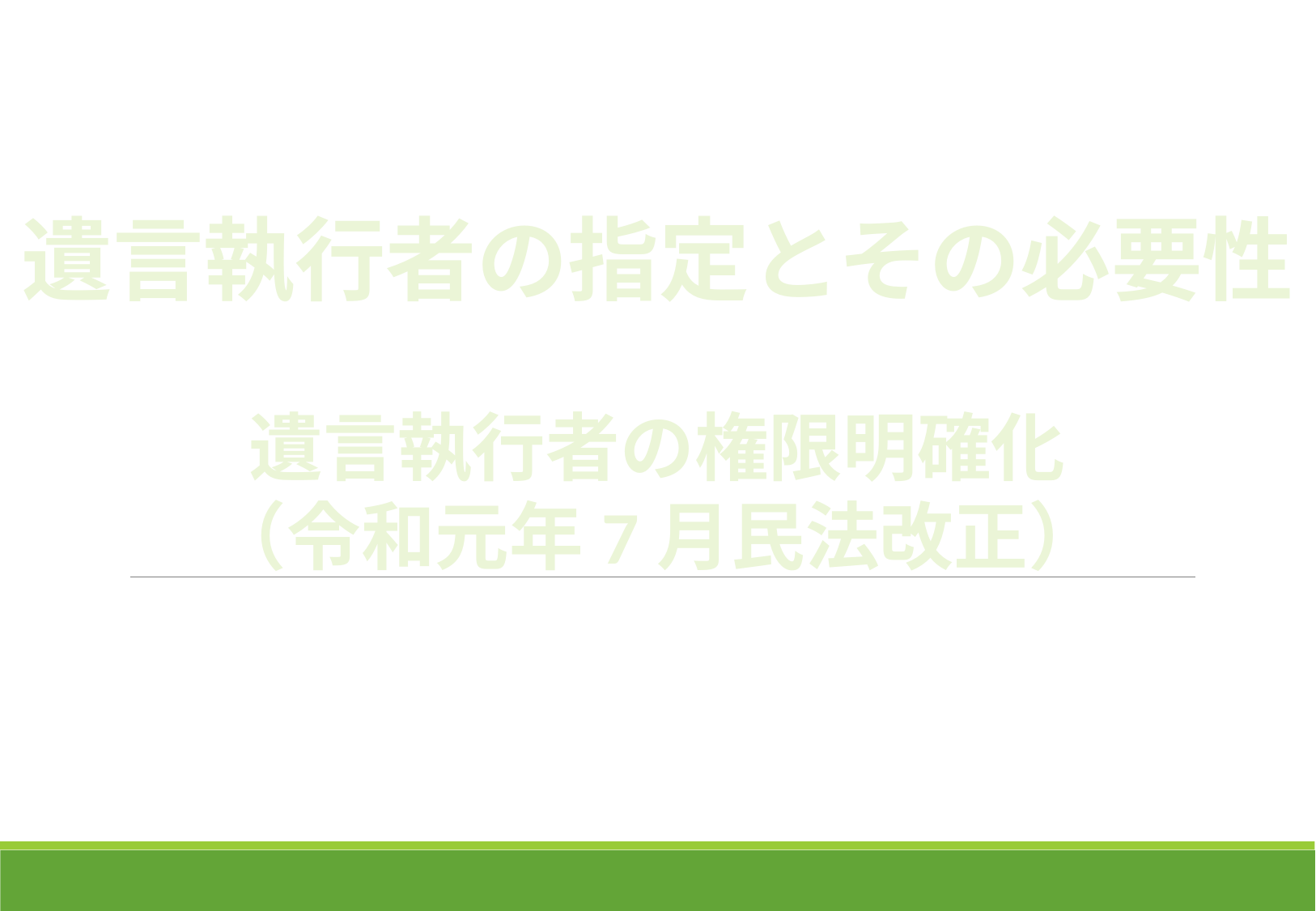

遺言執行者の指定とその必要性

遺言執行者の権限明確化
（令和元年7月民法改正）